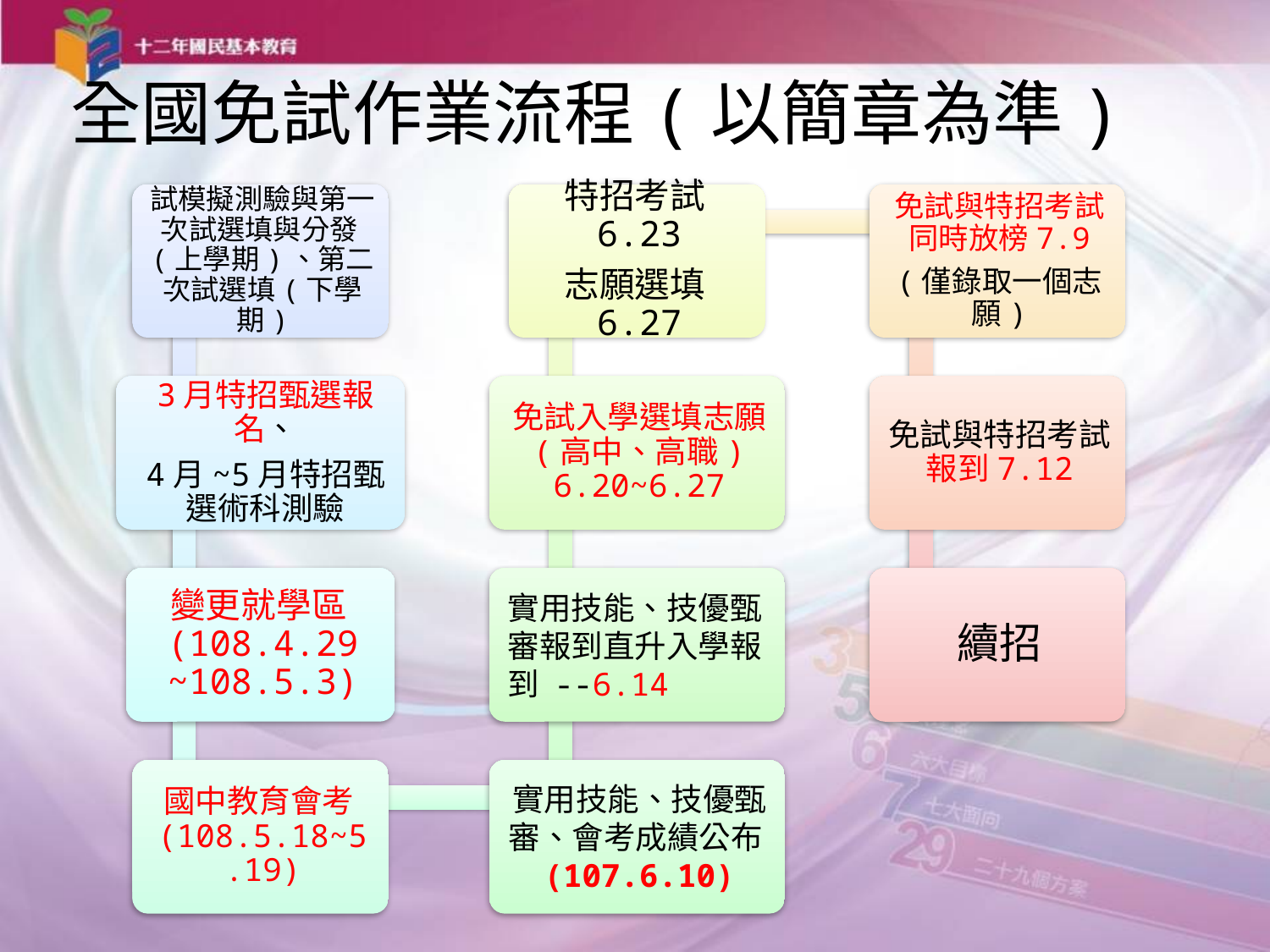

# 全國免試作業流程(以簡章為準)
試模擬測驗與第一次試選填與分發(上學期)、第二次試選填(下學期)
3月特招甄選報名、
4月~5月特招甄選術科測驗
變更就學區(108.4.29
~108.5.3)
國中教育會考(108.5.18~5.19)
實用技能、技優甄審、會考成績公布(107.6.10)
實用技能、技優甄審報到直升入學報到 --6.14
免試入學選填志願
(高中、高職)
6.20~6.27
特招考試6.23
志願選填6.27
免試與特招考試
同時放榜7.9
(僅錄取一個志願)
免試與特招考試
報到7.12
續招